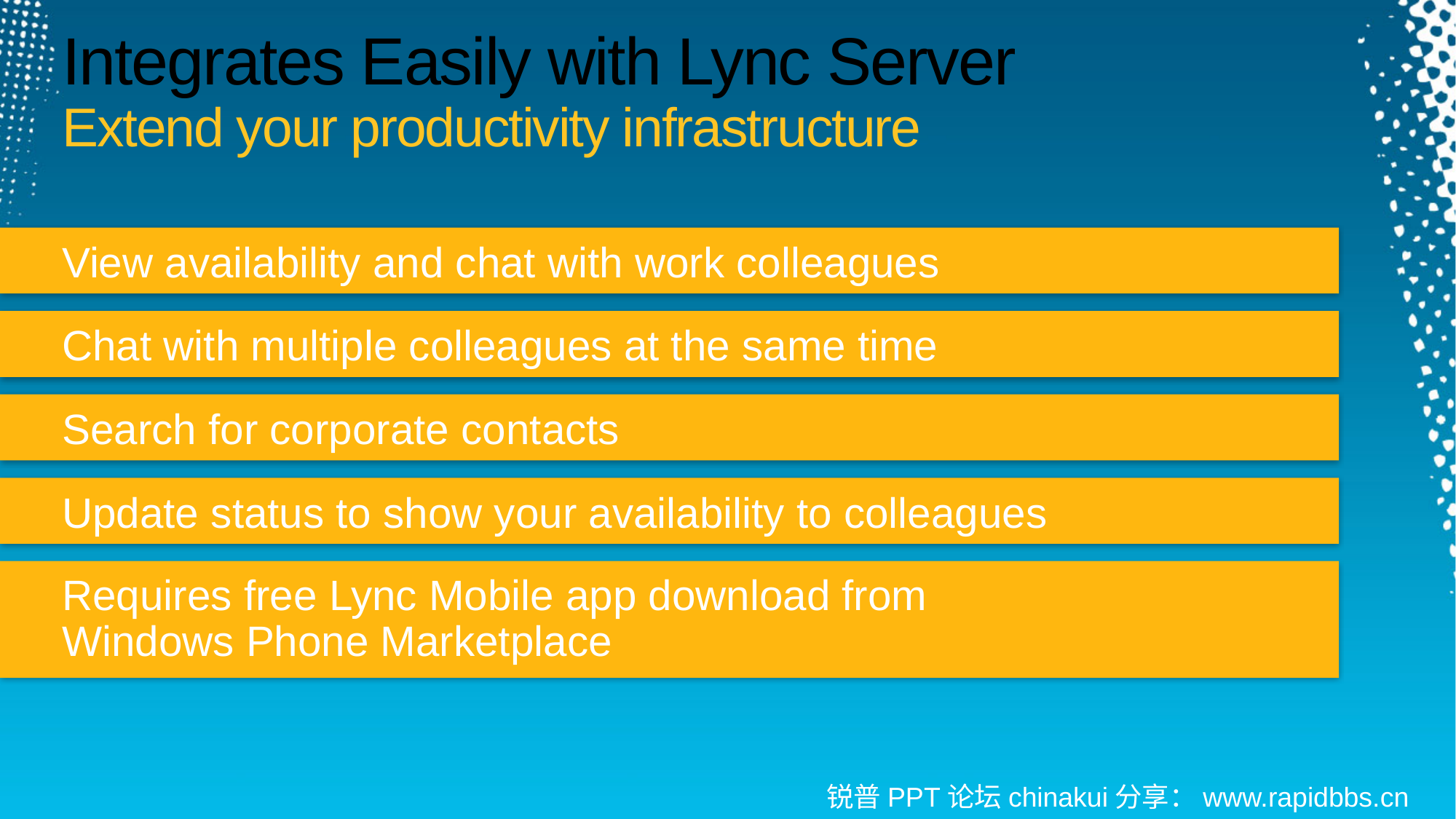

# Integrates Easily with Lync Server Extend your productivity infrastructure
View availability and chat with work colleagues
Chat with multiple colleagues at the same time
Search for corporate contacts
Update status to show your availability to colleagues
Requires free Lync Mobile app download from
Windows Phone Marketplace
锐普PPT论坛chinakui分享：www.rapidbbs.cn